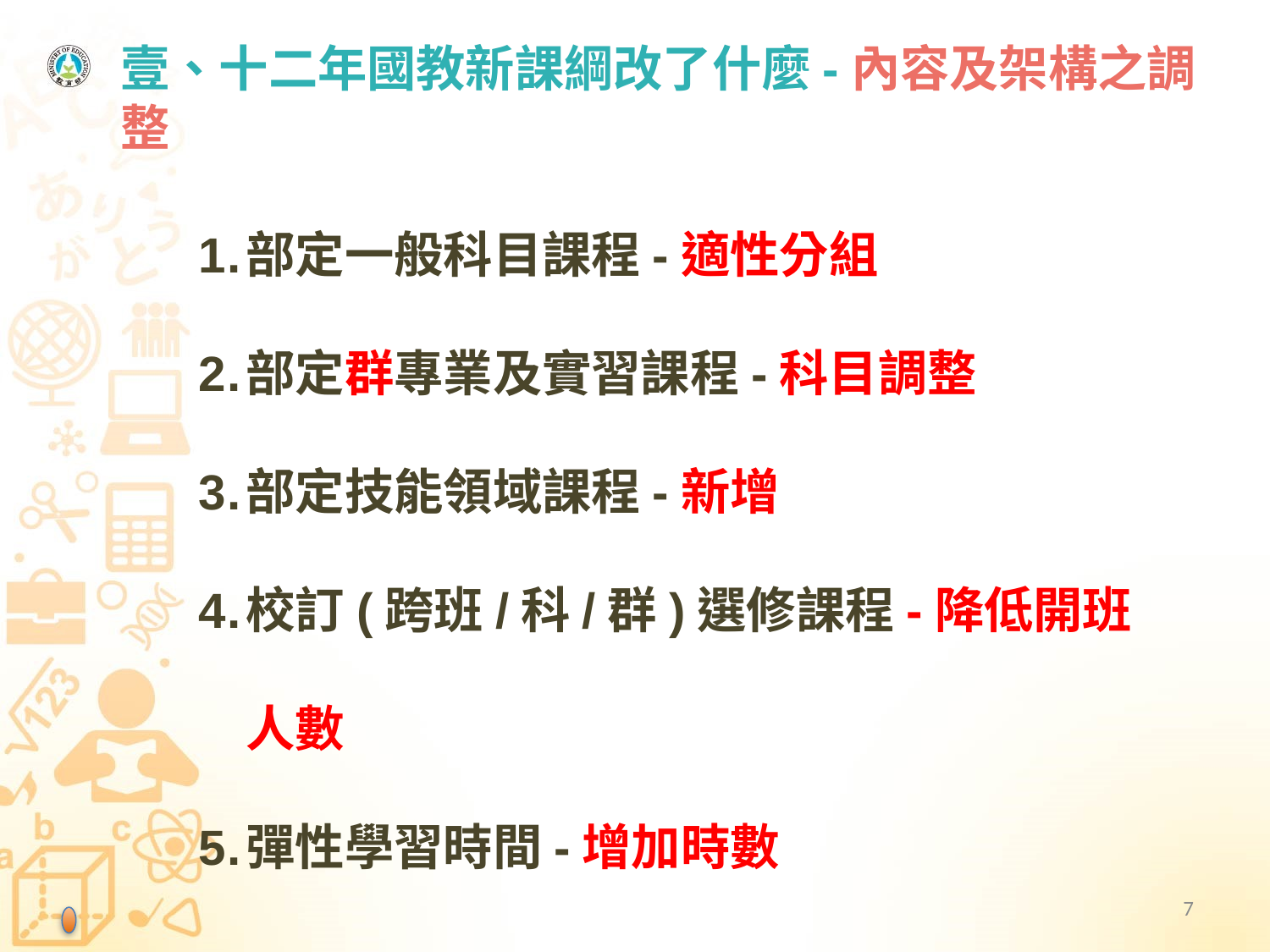

# 壹、十二年國教新課綱改了什麼-內容及架構之調整
部定一般科目課程-適性分組
部定群專業及實習課程-科目調整
部定技能領域課程-新增
校訂(跨班/科/群)選修課程-降低開班人數
彈性學習時間-增加時數
7